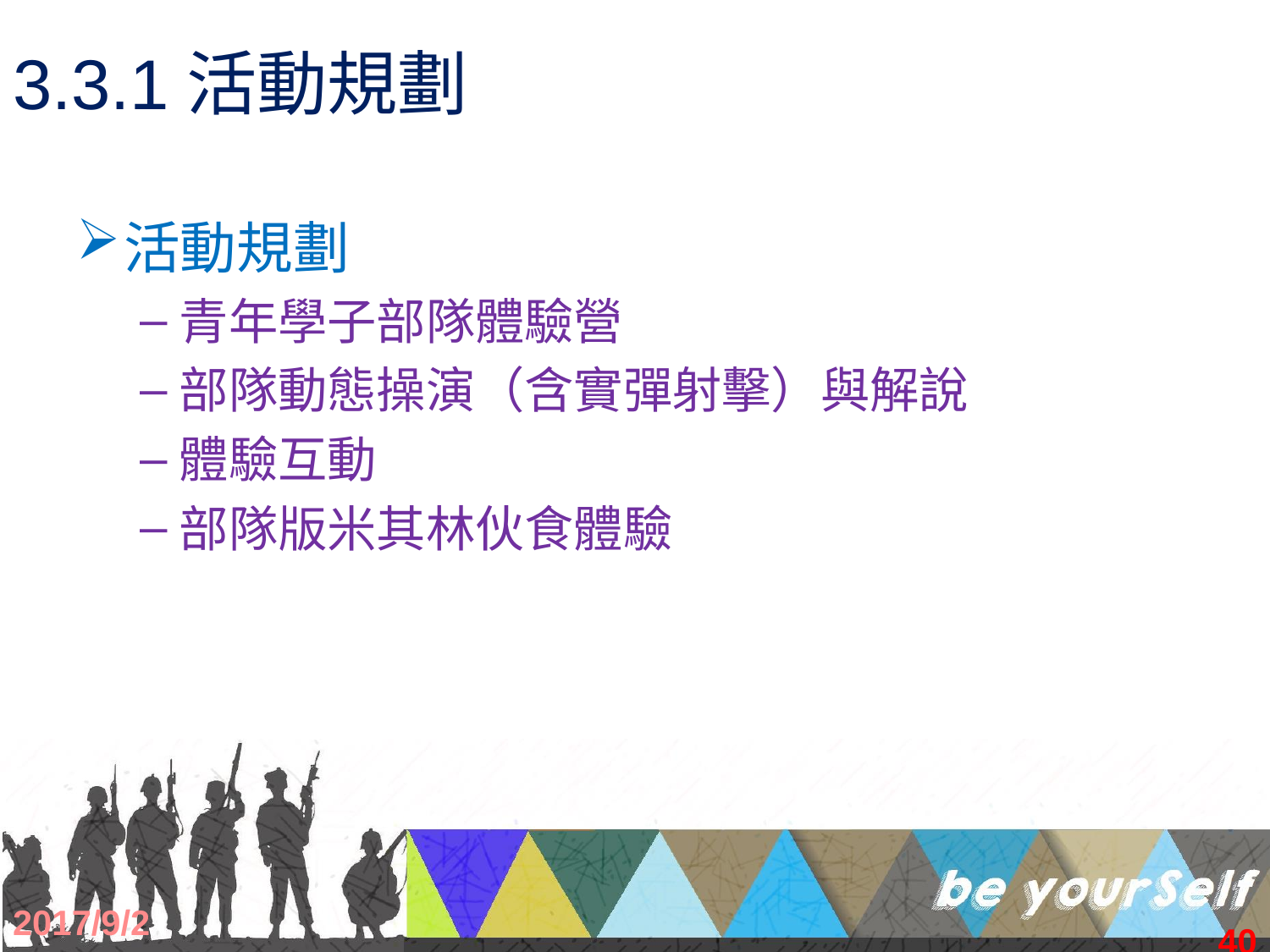

# 3.3.1活動規劃
活動規劃
青年學子部隊體驗營
部隊動態操演（含實彈射擊）與解說
體驗互動
部隊版米其林伙食體驗
2017/9/2
40